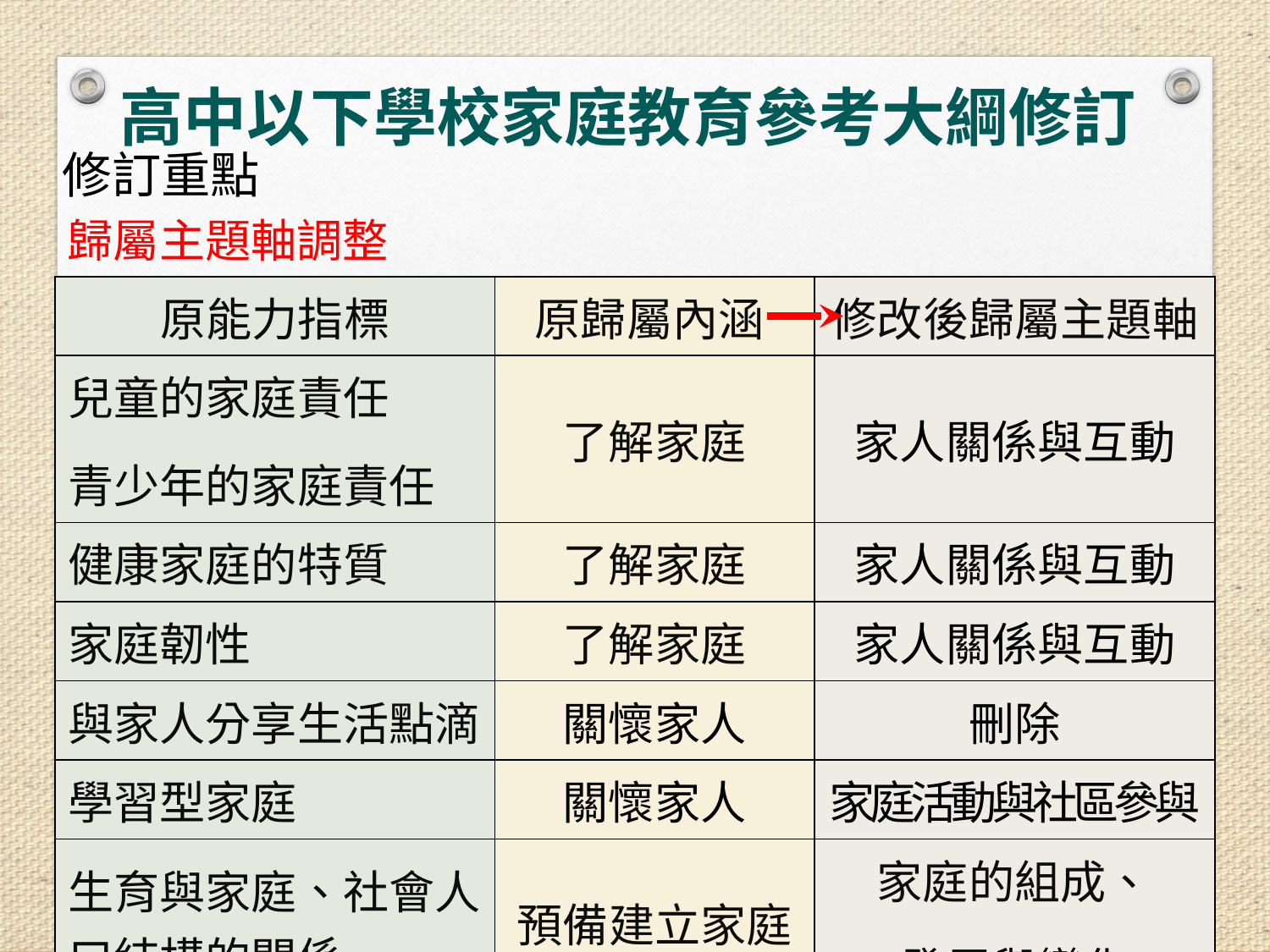

高中以下學校家庭教育參考大綱修訂
修訂重點
歸屬主題軸調整
| 原能力指標 | 原歸屬內涵 | 修改後歸屬主題軸 |
| --- | --- | --- |
| 兒童的家庭責任 青少年的家庭責任 | 了解家庭 | 家人關係與互動 |
| 健康家庭的特質 | 了解家庭 | 家人關係與互動 |
| 家庭韌性 | 了解家庭 | 家人關係與互動 |
| 與家人分享生活點滴 | 關懷家人 | 刪除 |
| 學習型家庭 | 關懷家人 | 家庭活動與社區參與 |
| 生育與家庭、社會人口結構的關係 | 預備建立家庭 | 家庭的組成、 發展與變化 |